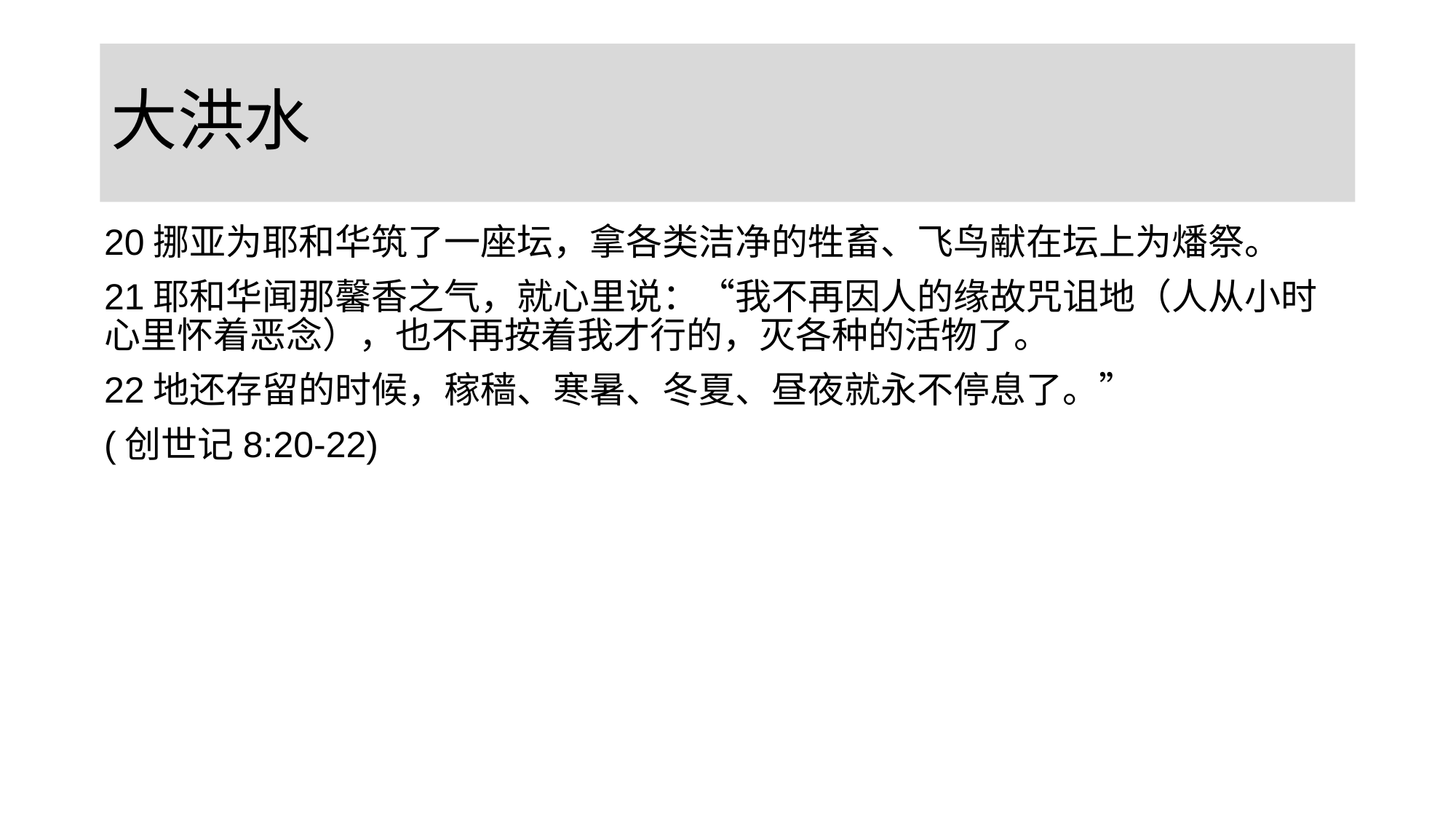

# 大洪水
20挪亚为耶和华筑了一座坛，拿各类洁净的牲畜、飞鸟献在坛上为燔祭。
21耶和华闻那馨香之气，就心里说：“我不再因人的缘故咒诅地（人从小时心里怀着恶念），也不再按着我才行的，灭各种的活物了。
22地还存留的时候，稼穑、寒暑、冬夏、昼夜就永不停息了。”
(创世记8:20-22)